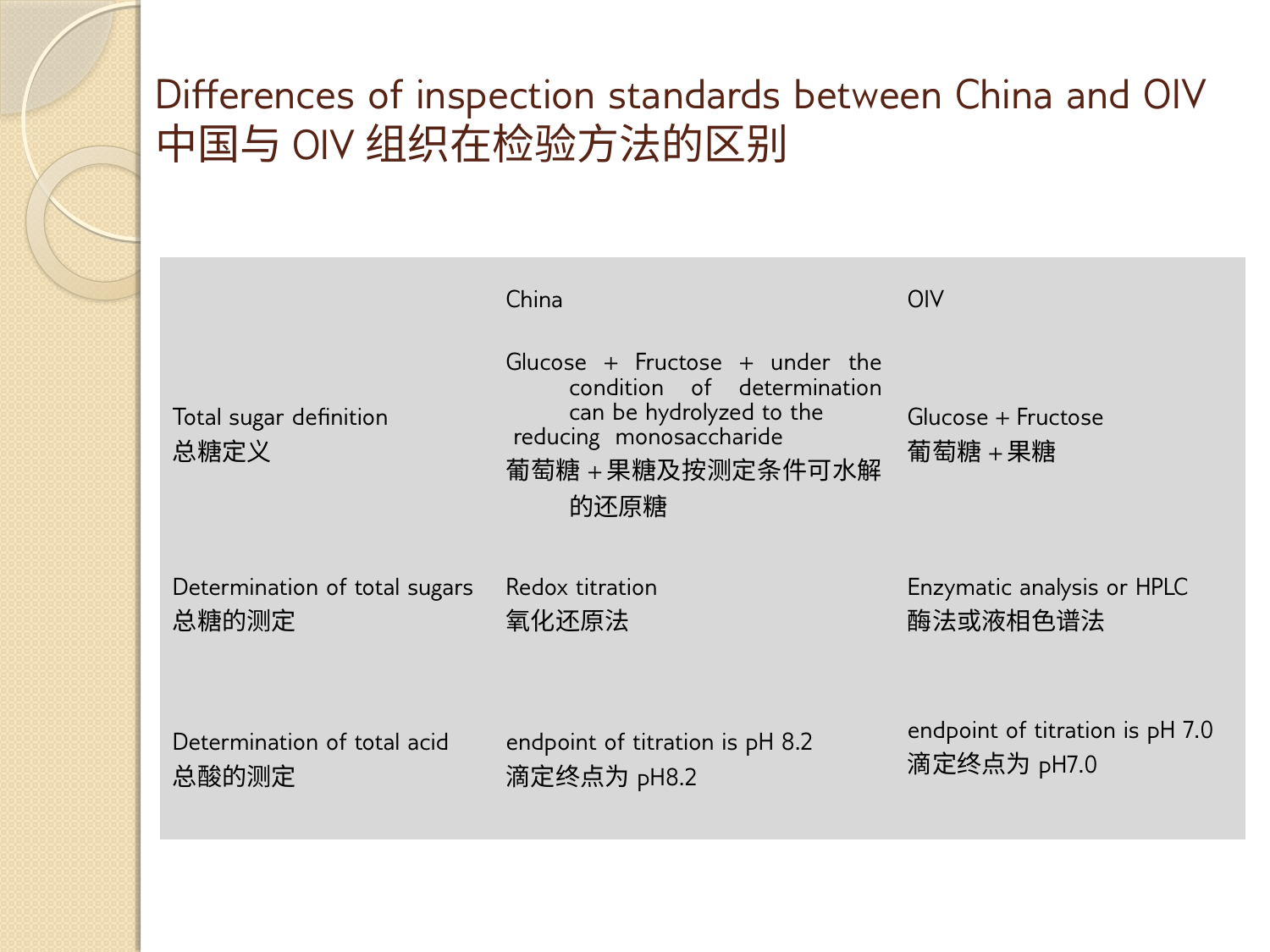

# Differences of inspection standards between China and OIV 中国与OIV组织在检验方法的区别
|  | China | OIV |
| --- | --- | --- |
| Total sugar definition 总糖定义 | Glucose + Fructose + under the condition of determination can be hydrolyzed to the reducing monosaccharide 葡萄糖+果糖及按测定条件可水解的还原糖 | Glucose + Fructose 葡萄糖+果糖 |
| Determination of total sugars 总糖的测定 | Redox titration 氧化还原法 | Enzymatic analysis or HPLC 酶法或液相色谱法 |
| Determination of total acid 总酸的测定 | endpoint of titration is pH 8.2 滴定终点为pH8.2 | endpoint of titration is pH 7.0 滴定终点为pH7.0 |